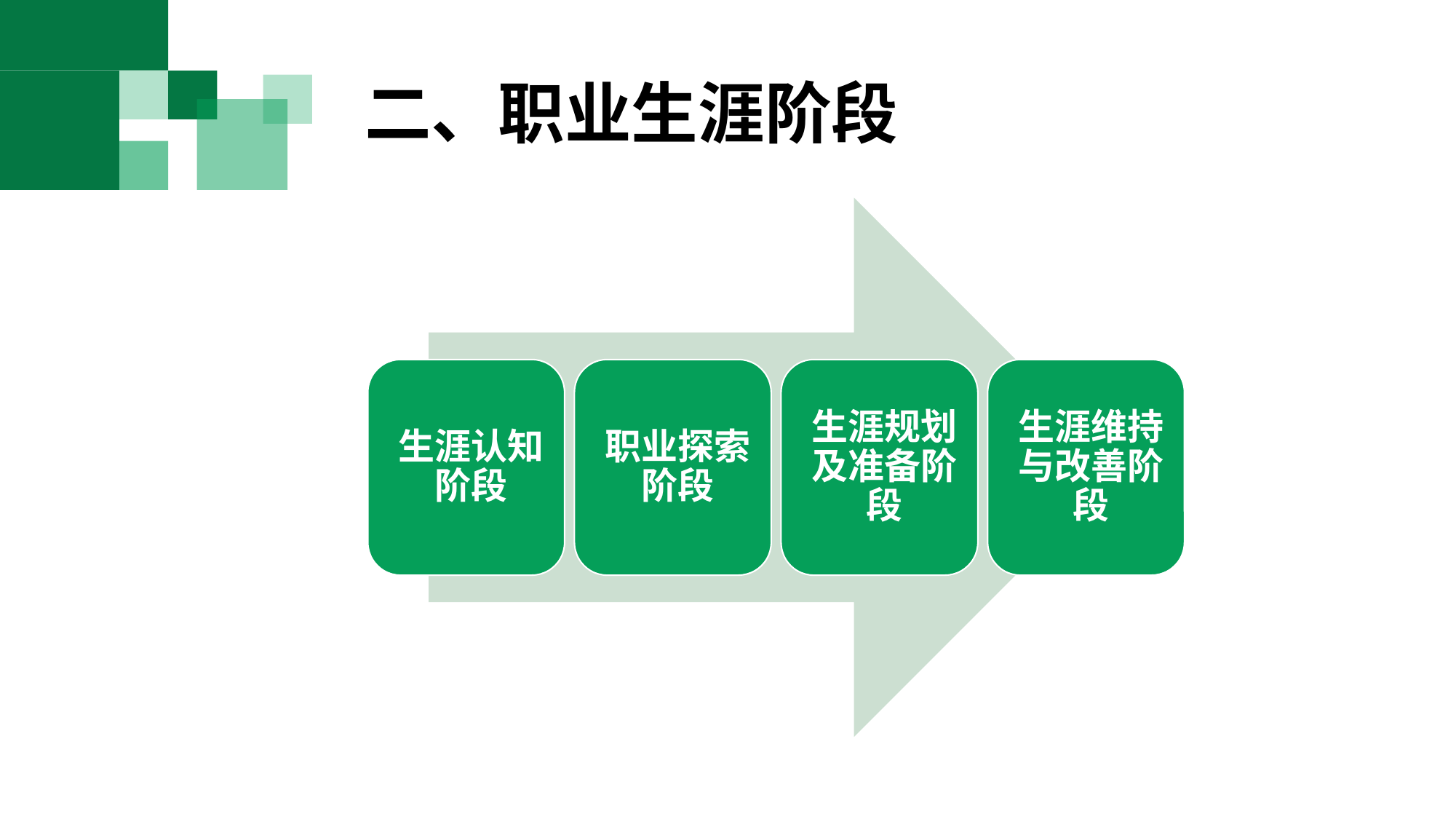

二、职业生涯阶段

生涯认知阶段
职业探索阶段
生涯规划及准备阶段
生涯维持与改善阶段